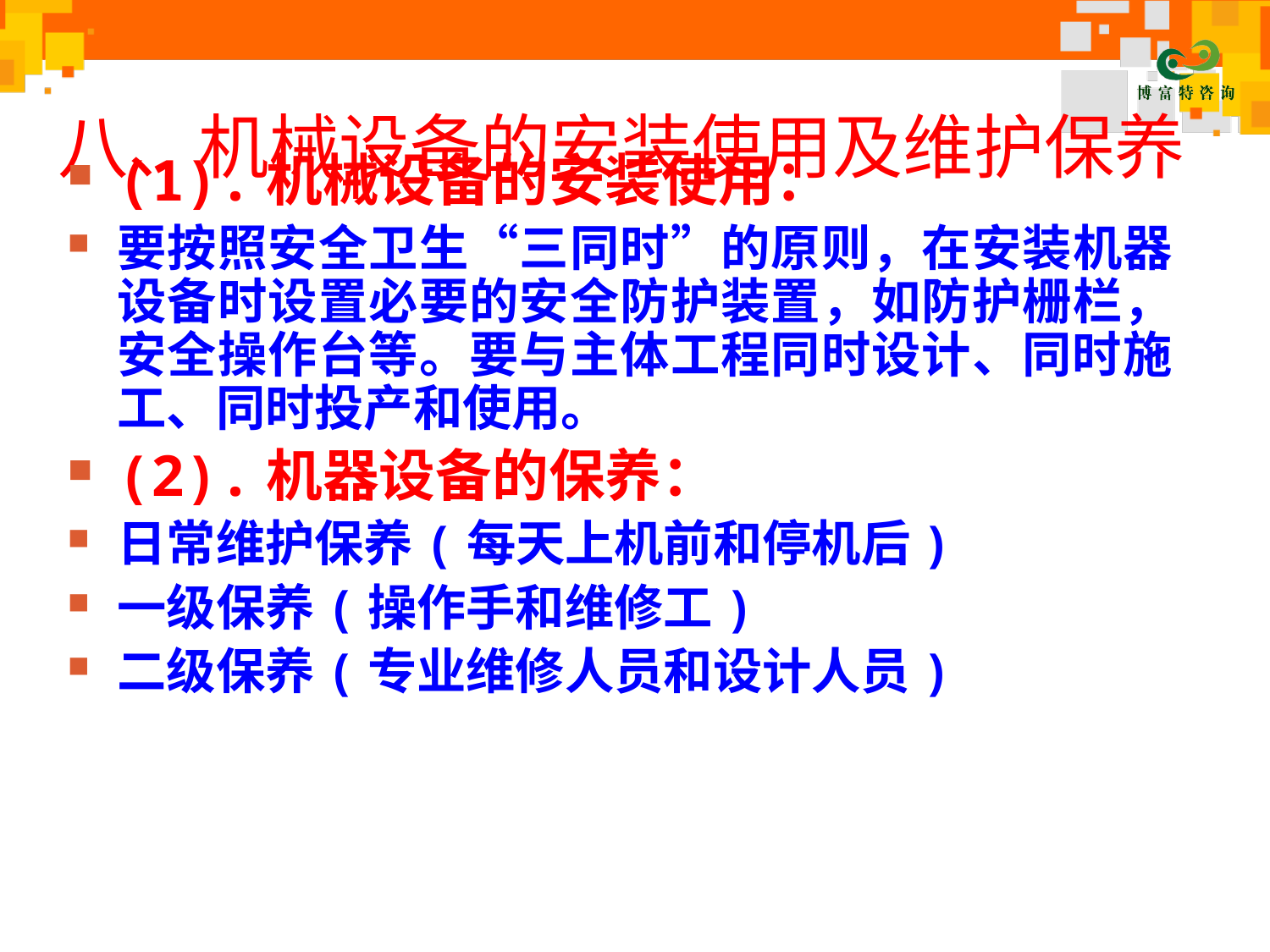

# 八、机械设备的安装使用及维护保养
(1).机械设备的安装使用：
要按照安全卫生“三同时”的原则，在安装机器设备时设置必要的安全防护装置，如防护栅栏，安全操作台等。要与主体工程同时设计、同时施工、同时投产和使用。
(2).机器设备的保养：
日常维护保养(每天上机前和停机后)
一级保养(操作手和维修工)
二级保养(专业维修人员和设计人员)